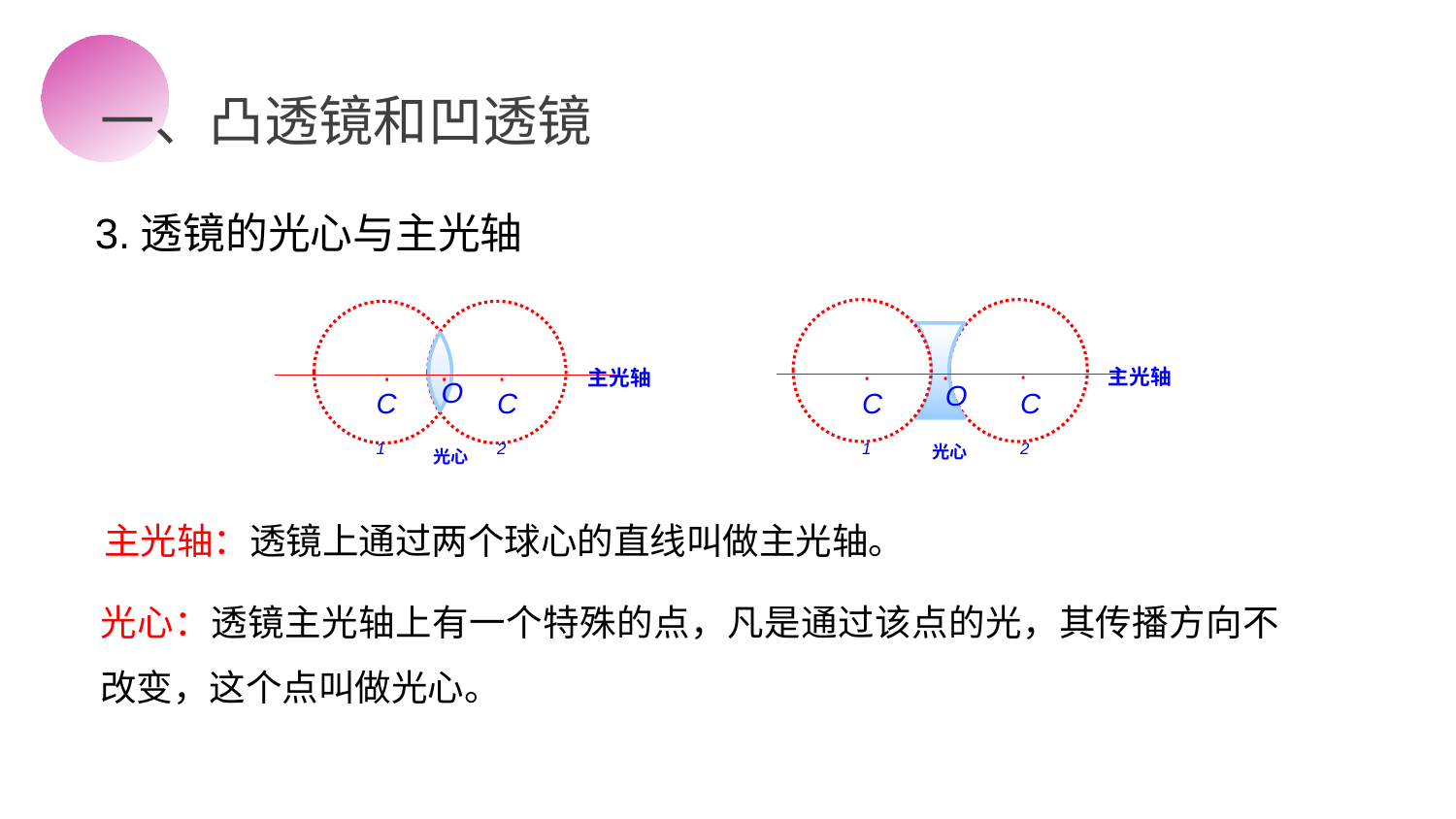

一、凸透镜和凹透镜
3.透镜的光心与主光轴

主光轴
·
·
·
O
C1
C2
光心

·
·
·
O
C1
C2
光心
主光轴
主光轴：透镜上通过两个球心的直线叫做主光轴。
光心：透镜主光轴上有一个特殊的点，凡是通过该点的光，其传播方向不改变，这个点叫做光心。